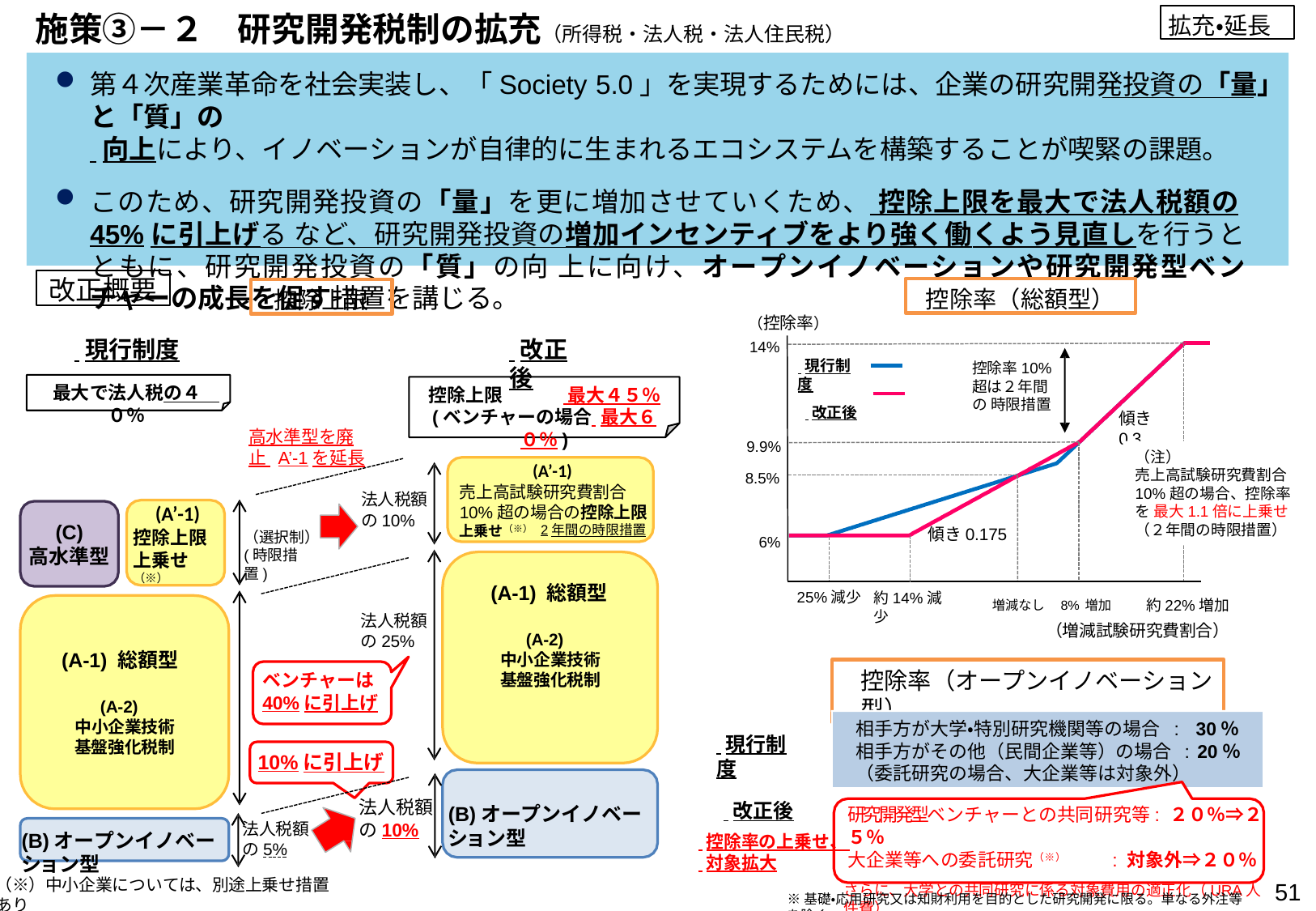

拡充・延長
# 施策③－２　研究開発税制の拡充（所得税・法人税・法人住民税）

第４次産業革命を社会実装し、「Society 5.0」を実現するためには、企業の研究開発投資の「量」と「質」の
 向上により、イノベーションが自律的に生まれるエコシステムを構築することが喫緊の課題。
このため、研究開発投資の「量」を更に増加させていくため、 控除上限を最大で法人税額の45%に引上げる など、研究開発投資の増加インセンティブをより強く働くよう見直しを行うとともに、研究開発投資の「質」の向 上に向け、オープンイノベーションや研究開発型ベンチャーの成長を促す措置を講じる。

改正概要
控除率（総額型）
控除上限
（控除率）
 現行制度
最大で法人税の４０％
 改正後

14%

 現行制度
 改正後

控除率10%  超は２年間の 時限措置

控除上限	 最大４５％
(ベンチャーの場合 最大６０％)

傾き0.3

高水準型を廃止  A’-1を延長
9.9%
8.5%

（注）
売上高試験研究費割合
10%超の場合、控除率を 最大1.1倍に上乗せ
（２年間の時限措置）

(A’-1)
売上高試験研究費割合
10%超の場合の控除上限 上乗せ（※） 2年間の時限措置

法人税額
の10%

(A’-1)
控除上限 上乗せ（※）

(C)
高水準型
傾き0.175
（選択制）
(時限措置)
6%

(A-1) 総額型

増減なし  8%増加	約22%増加
（増減試験研究費割合）
25%減少
約14%減少

法人税額 の25%
(A-2)
中小企業技術 基盤強化税制
(A-1) 総額型

控除率（オープンイノベーション型）
ベンチャーは
40%に引上げ
(A-2)
中小企業技術 基盤強化税制

相手方が大学・特別研究機関等の場合 :	30％
相手方がその他（民間企業等）の場合  :	20％
（委託研究の場合、大企業等は対象外）
 現行制度

10%に引上げ

 改正後
 控除率の上乗せ、
 対象拡大

法人税額
(B)オープンイノベーション型
研究開発型ベンチャーとの共同研究等: ２０％⇒２５％
大企業等への委託研究（※）	: 対象外⇒２０％
さらに、大学との共同研究に係る対象費用の適正化（URA人件費）

の10%
法人税額

(B)オープンイノベーション型
の5%
（※）中小企業については、別途上乗せ措置あり
51
※基礎・応用研究又は知財利用を目的とした研究開発に限る。単なる外注等を除く。